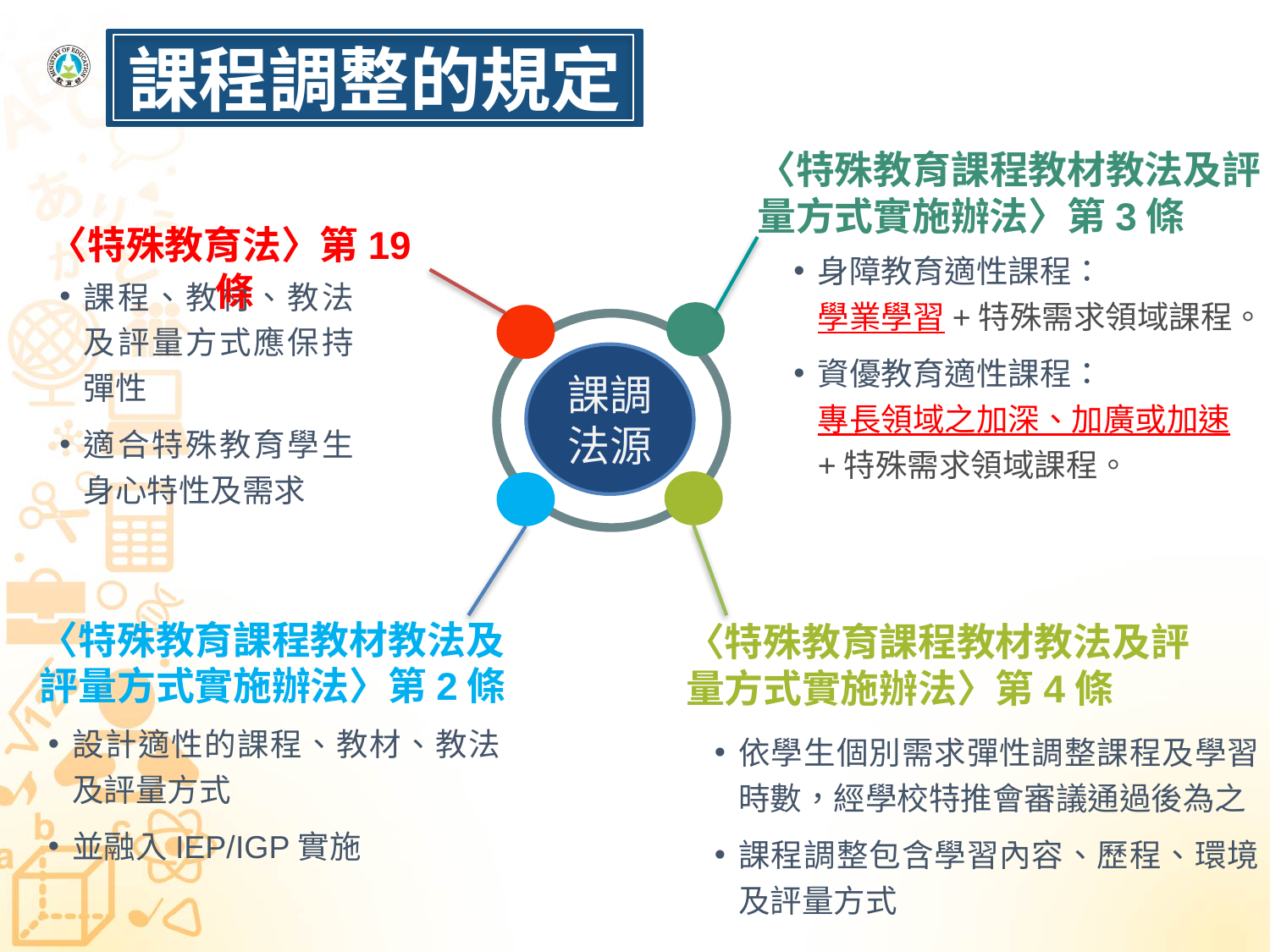

課程調整的規定

〈特殊教育課程教材教法及評量方式實施辦法〉第3條
身障教育適性課程：
學業學習+特殊需求領域課程。
資優教育適性課程：
專長領域之加深、加廣或加速+特殊需求領域課程。

〈特殊教育法〉第19條
課程、教材、教法及評量方式應保持彈性
適合特殊教育學生身心特性及需求

課調
法源
〈特殊教育課程教材教法及評量方式實施辦法〉第2條

設計適性的課程、教材、教法及評量方式
並融入IEP/IGP實施
〈特殊教育課程教材教法及評量方式實施辦法〉第4條
依學生個別需求彈性調整課程及學習時數，經學校特推會審議通過後為之
課程調整包含學習內容、歷程、環境及評量方式